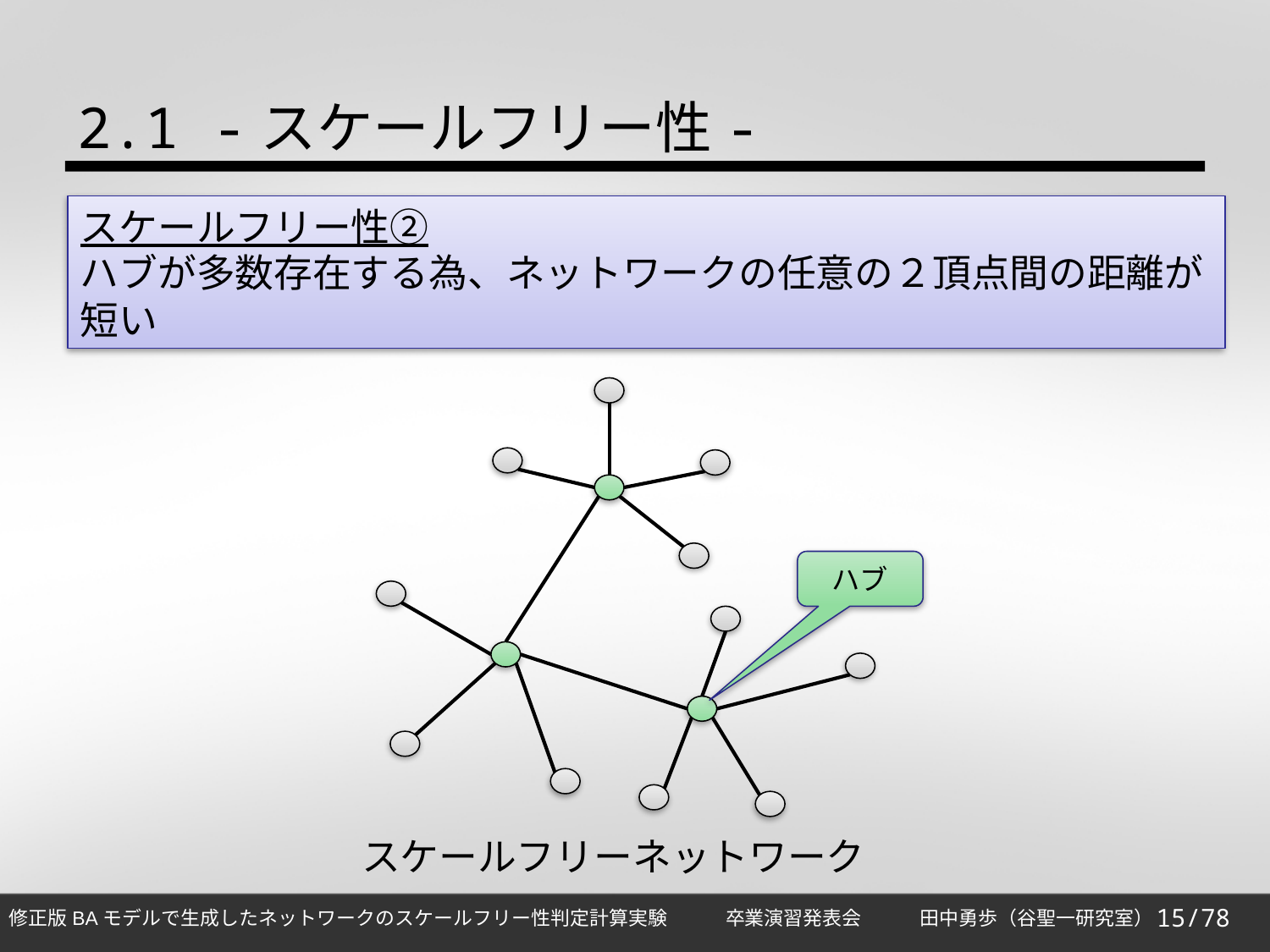

2.1 -スケールフリー性-
スケールフリー性②
ハブが多数存在する為、ネットワークの任意の２頂点間の距離が短い

ハブ
スケールフリーネットワーク
15/78
修正版BAモデルで生成したネットワークのスケールフリー性判定計算実験　　　卒業演習発表会　　　田中勇歩（谷聖一研究室）